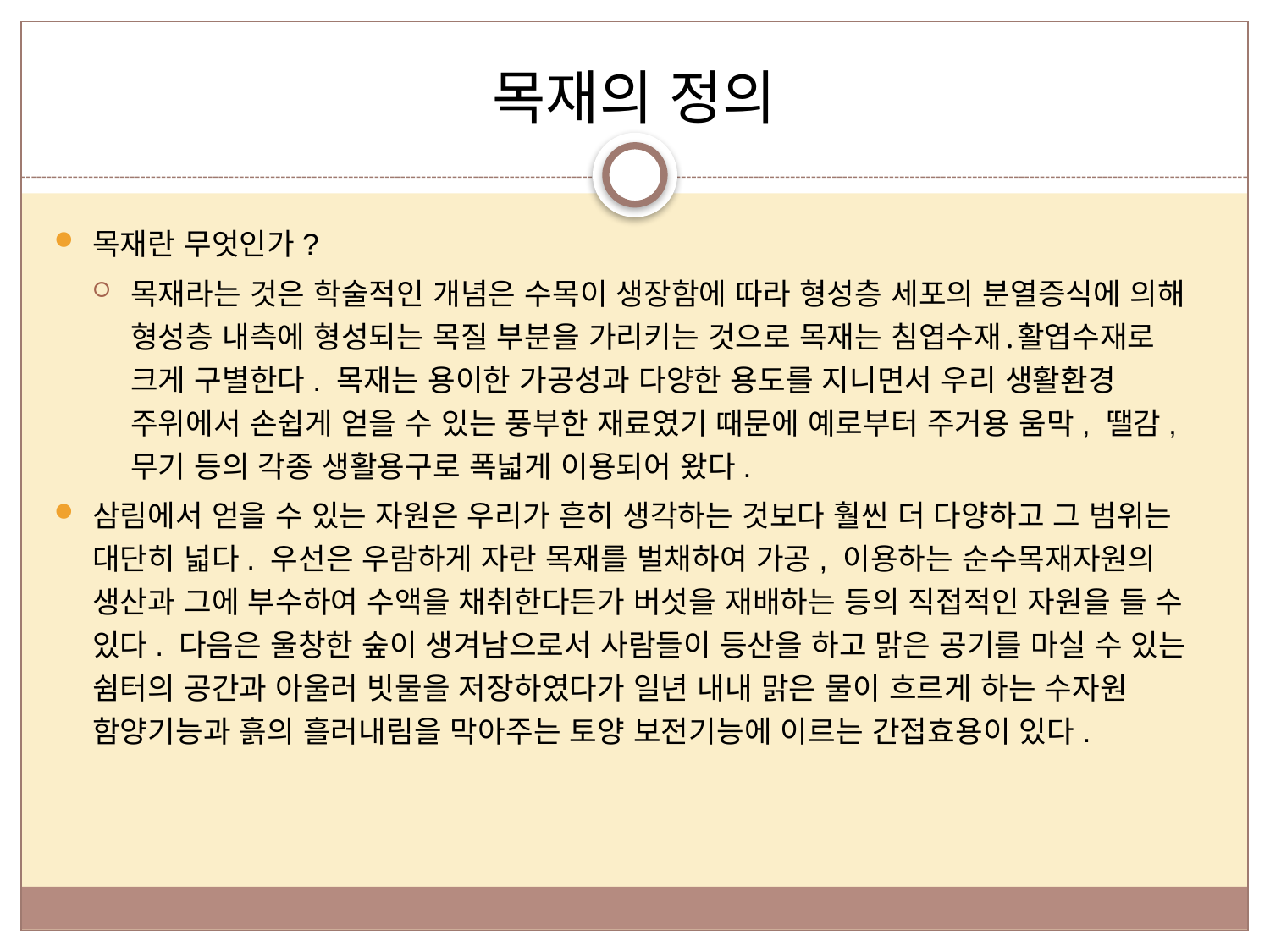

# 목재의 정의
목재란 무엇인가?
목재라는 것은 학술적인 개념은 수목이 생장함에 따라 형성층 세포의 분열증식에 의해 형성층 내측에 형성되는 목질 부분을 가리키는 것으로 목재는 침엽수재․활엽수재로 크게 구별한다. 목재는 용이한 가공성과 다양한 용도를 지니면서 우리 생활환경 주위에서 손쉽게 얻을 수 있는 풍부한 재료였기 때문에 예로부터 주거용 움막, 땔감, 무기 등의 각종 생활용구로 폭넓게 이용되어 왔다.
삼림에서 얻을 수 있는 자원은 우리가 흔히 생각하는 것보다 훨씬 더 다양하고 그 범위는 대단히 넓다. 우선은 우람하게 자란 목재를 벌채하여 가공, 이용하는 순수목재자원의 생산과 그에 부수하여 수액을 채취한다든가 버섯을 재배하는 등의 직접적인 자원을 들 수 있다. 다음은 울창한 숲이 생겨남으로서 사람들이 등산을 하고 맑은 공기를 마실 수 있는 쉼터의 공간과 아울러 빗물을 저장하였다가 일년 내내 맑은 물이 흐르게 하는 수자원 함양기능과 흙의 흘러내림을 막아주는 토양 보전기능에 이르는 간접효용이 있다.